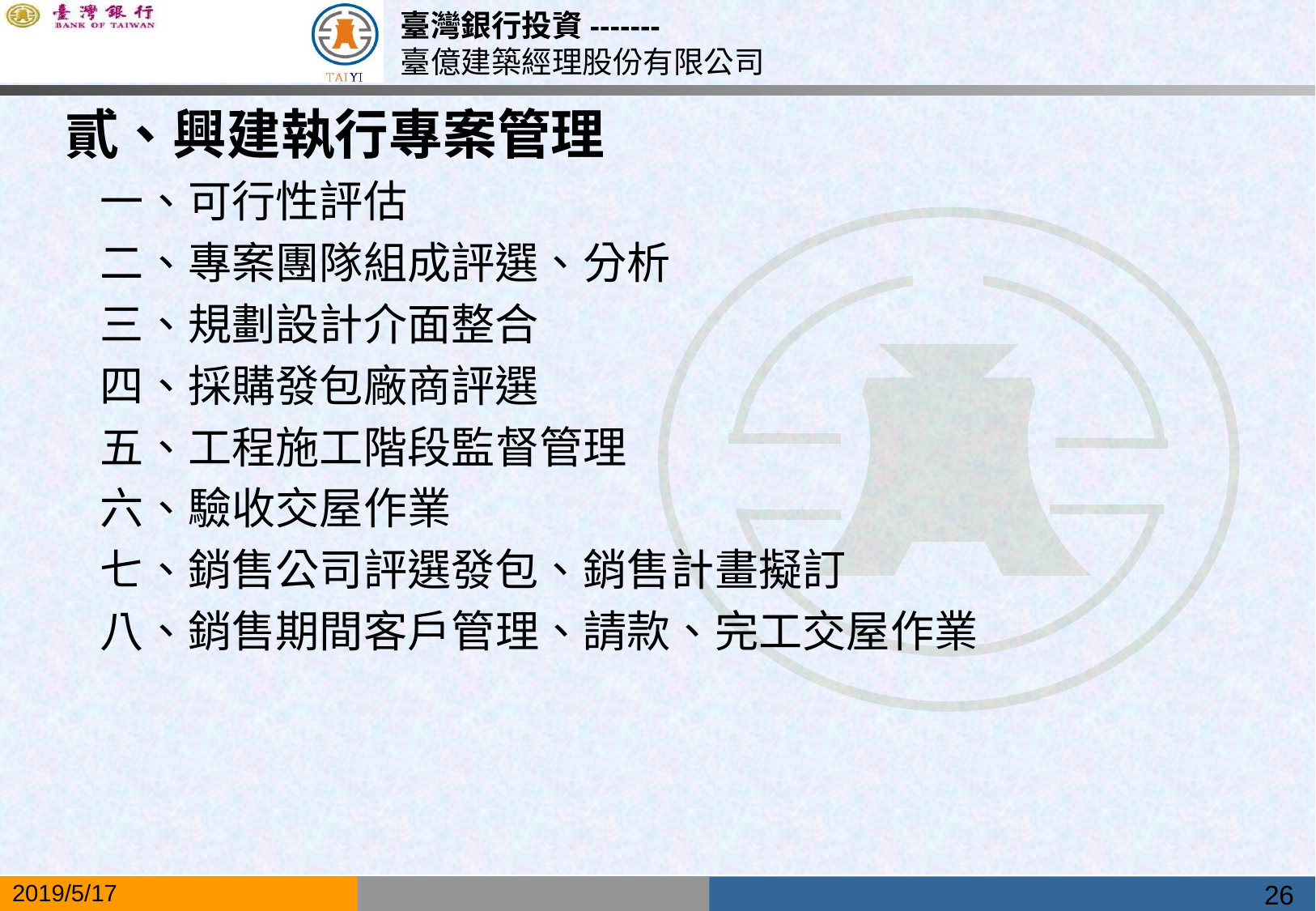

# 貳、興建執行專案管理
一、可行性評估
二、專案團隊組成評選、分析
三、規劃設計介面整合
四、採購發包廠商評選
五、工程施工階段監督管理
六、驗收交屋作業
七、銷售公司評選發包、銷售計畫擬訂
八、銷售期間客戶管理、請款、完工交屋作業
26
2019/5/17